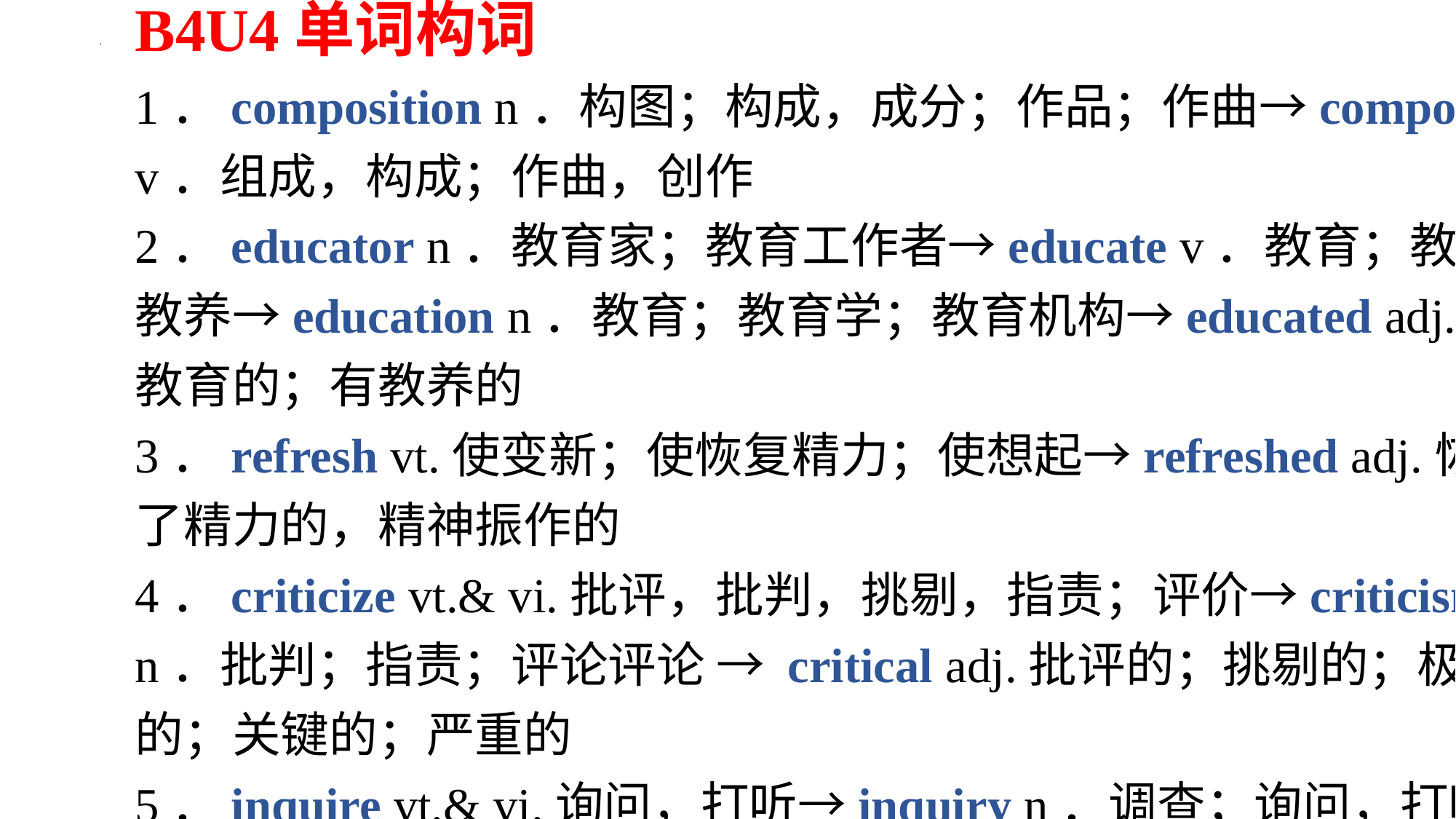

B4U4单词构词
1．composition n．构图；构成，成分；作品；作曲→compose v．组成，构成；作曲，创作
2．educator n．教育家；教育工作者→educate v．教育；教导，教养→education n．教育；教育学；教育机构→educated adj.受过教育的；有教养的
3．refresh vt.使变新；使恢复精力；使想起→refreshed adj.恢复了精力的，精神振作的
4．criticize vt.& vi.批评，批判，挑剔，指责；评价→criticism n．批判；指责；评论评论 → critical adj.批评的；挑剔的；极重要的；关键的；严重的
5．inquire vt.& vi.询问，打听→inquiry n．调查；询问，打听